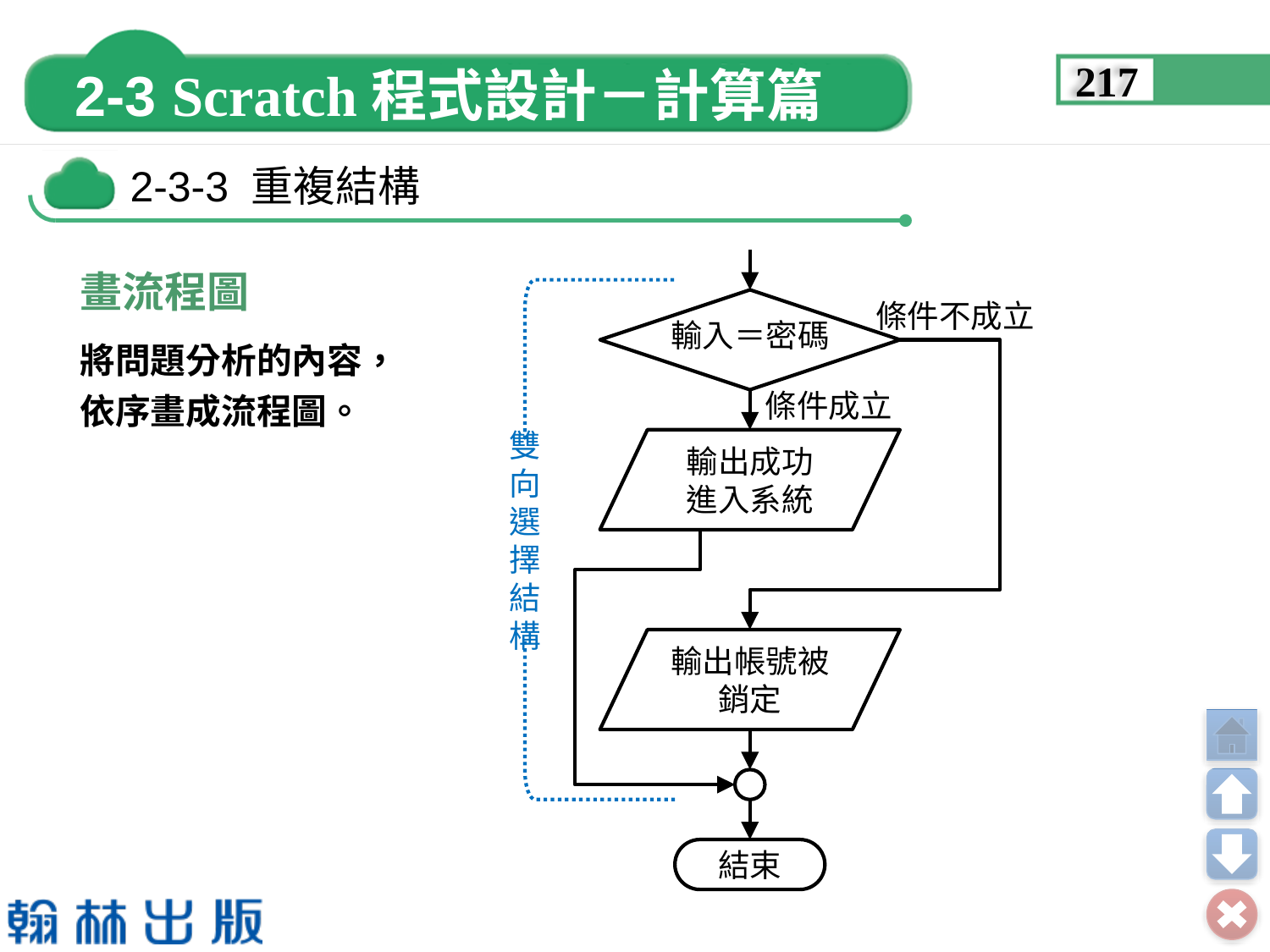

217
畫流程圖

輸入＝密碼
條件不成立

條件成立
輸出成功
進入系統
雙向選擇結構

輸出帳號被銷定

結束
將問題分析的內容，
依序畫成流程圖。